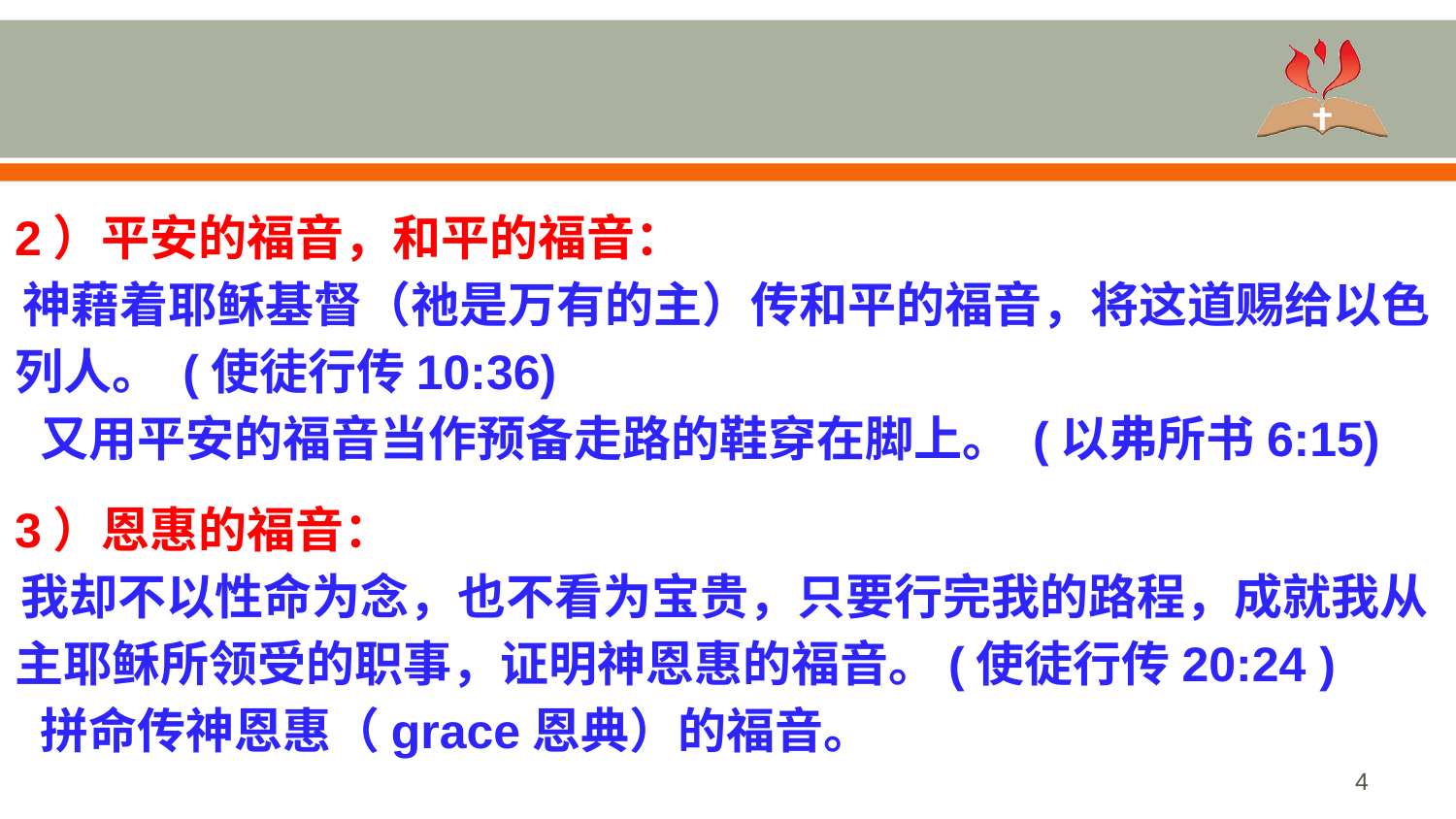

2）平安的福音，和平的福音：
 神藉着耶稣基督（祂是万有的主）传和平的福音，将这道赐给以色列人。 (使徒行传10:36)
 又用平安的福音当作预备走路的鞋穿在脚上。 (以弗所书6:15)
3）恩惠的福音：
 我却不以性命为念，也不看为宝贵，只要行完我的路程，成就我从主耶稣所领受的职事，证明神恩惠的福音。(使徒行传20:24 )
 拼命传神恩惠（grace恩典）的福音。
4